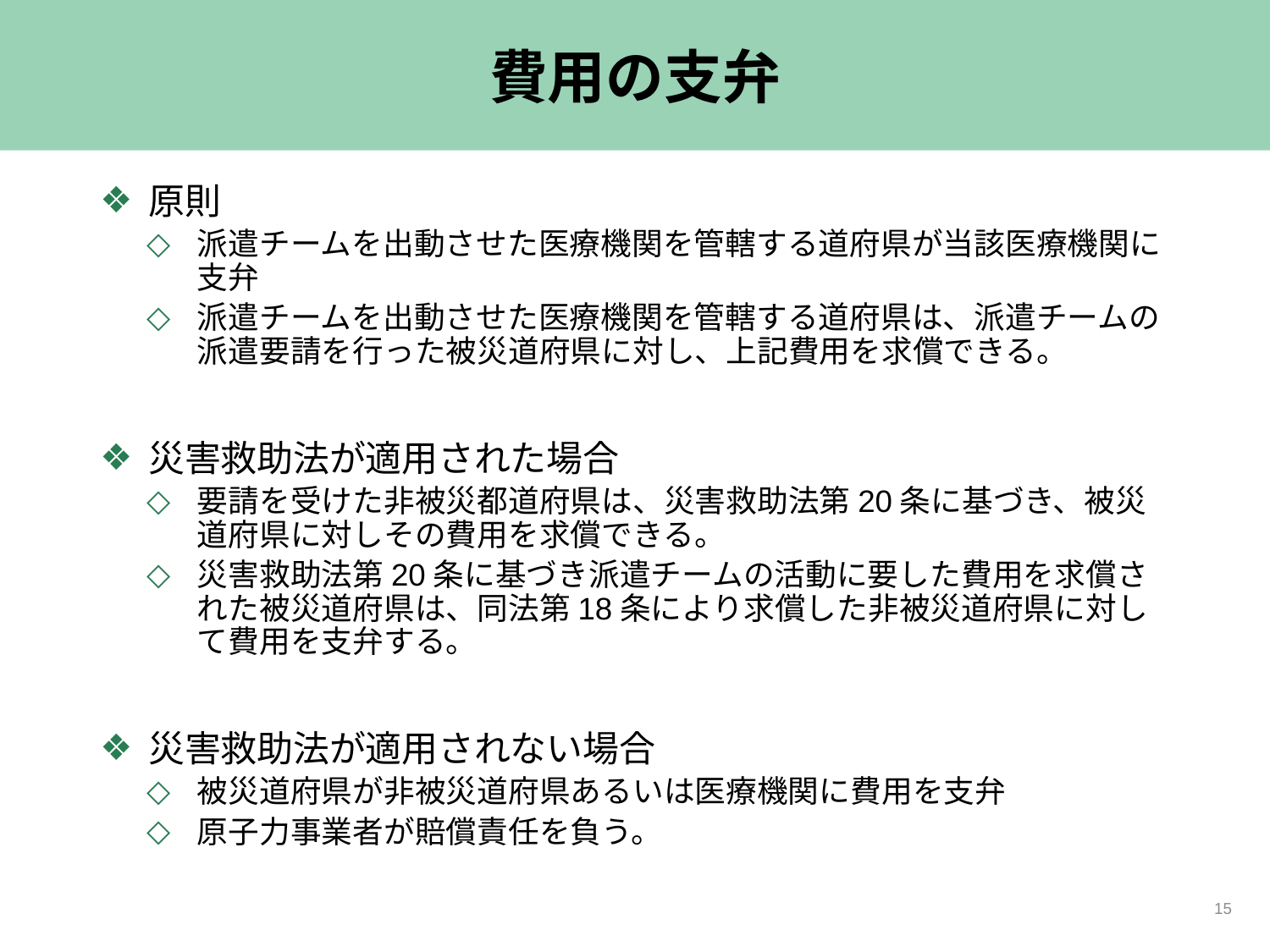

# 費用の支弁
原則
派遣チームを出動させた医療機関を管轄する道府県が当該医療機関に支弁
派遣チームを出動させた医療機関を管轄する道府県は、派遣チームの派遣要請を行った被災道府県に対し、上記費用を求償できる。

災害救助法が適用された場合
要請を受けた非被災都道府県は、災害救助法第20条に基づき、被災道府県に対しその費用を求償できる。
災害救助法第20条に基づき派遣チームの活動に要した費用を求償された被災道府県は、同法第18条により求償した非被災道府県に対して費用を支弁する。

災害救助法が適用されない場合
被災道府県が非被災道府県あるいは医療機関に費用を支弁
原子力事業者が賠償責任を負う。
15